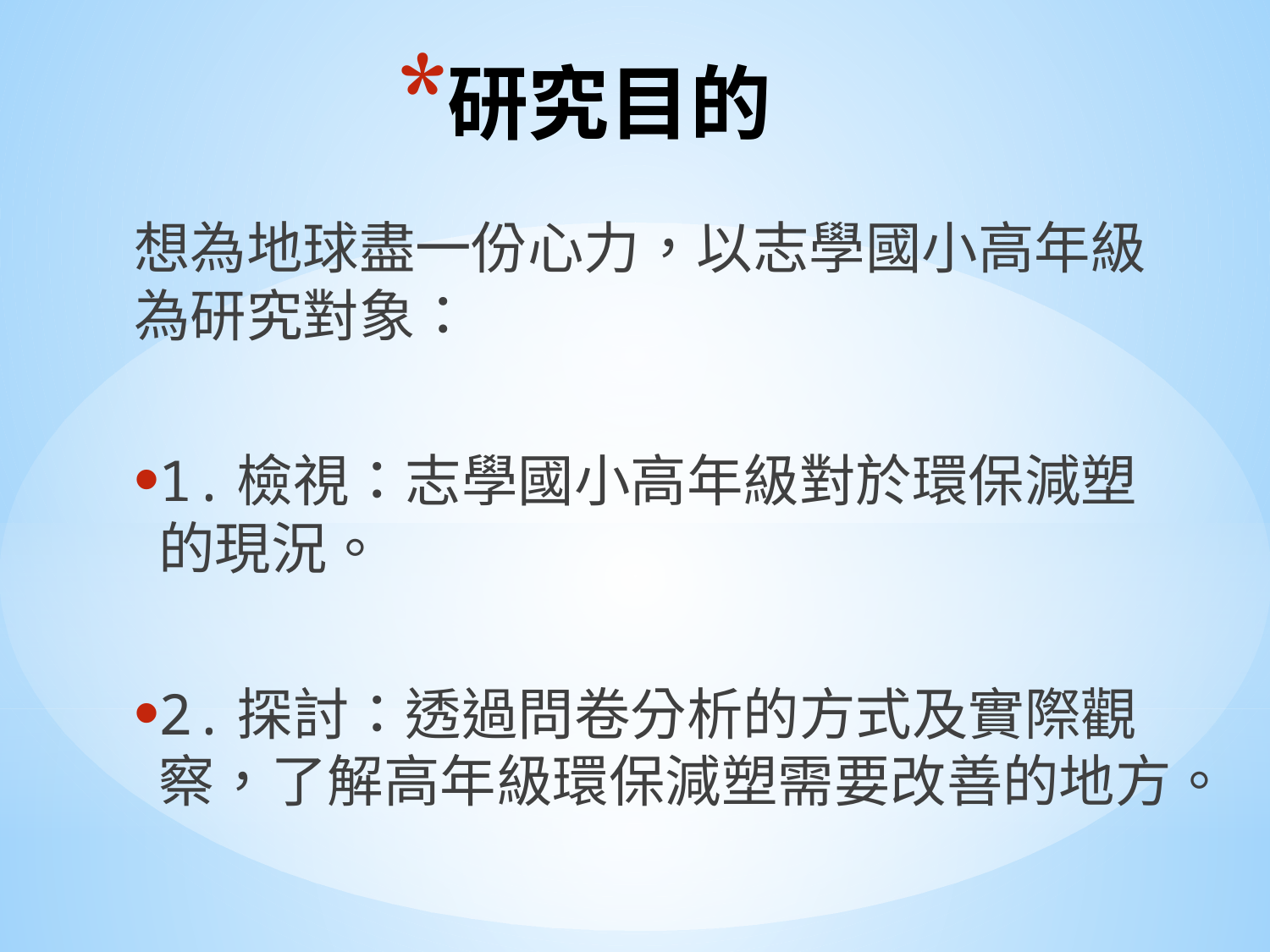

# 研究目的
想為地球盡一份心力，以志學國小高年級為研究對象：

1.檢視：志學國小高年級對於環保減塑的現況。

2.探討：透過問卷分析的方式及實際觀察，了解高年級環保減塑需要改善的地方。